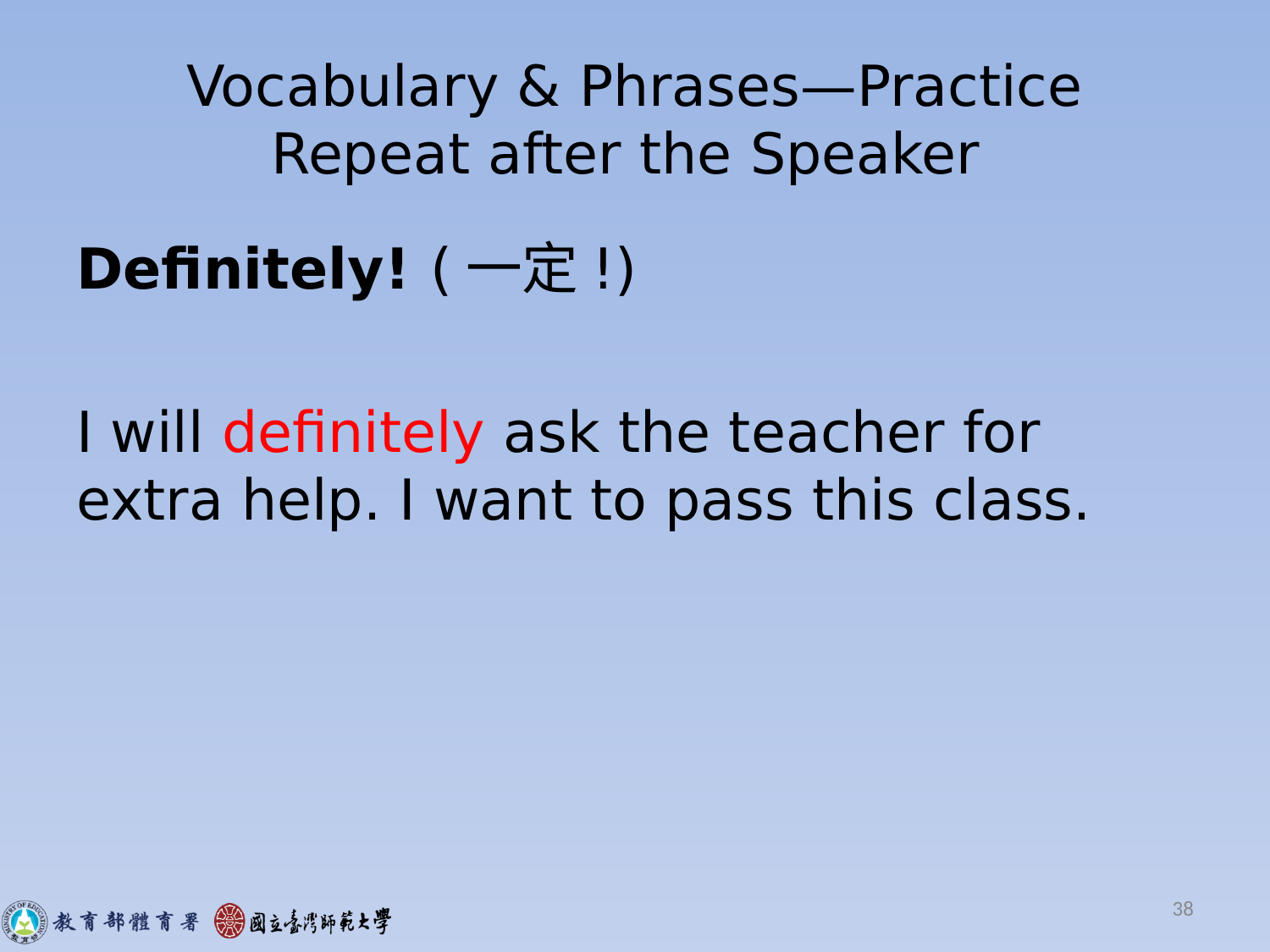

# Vocabulary & Phrases—Practice Repeat after the Speaker
Definitely! (一定!)

I will definitely ask the teacher for extra help. I want to pass this class.

38